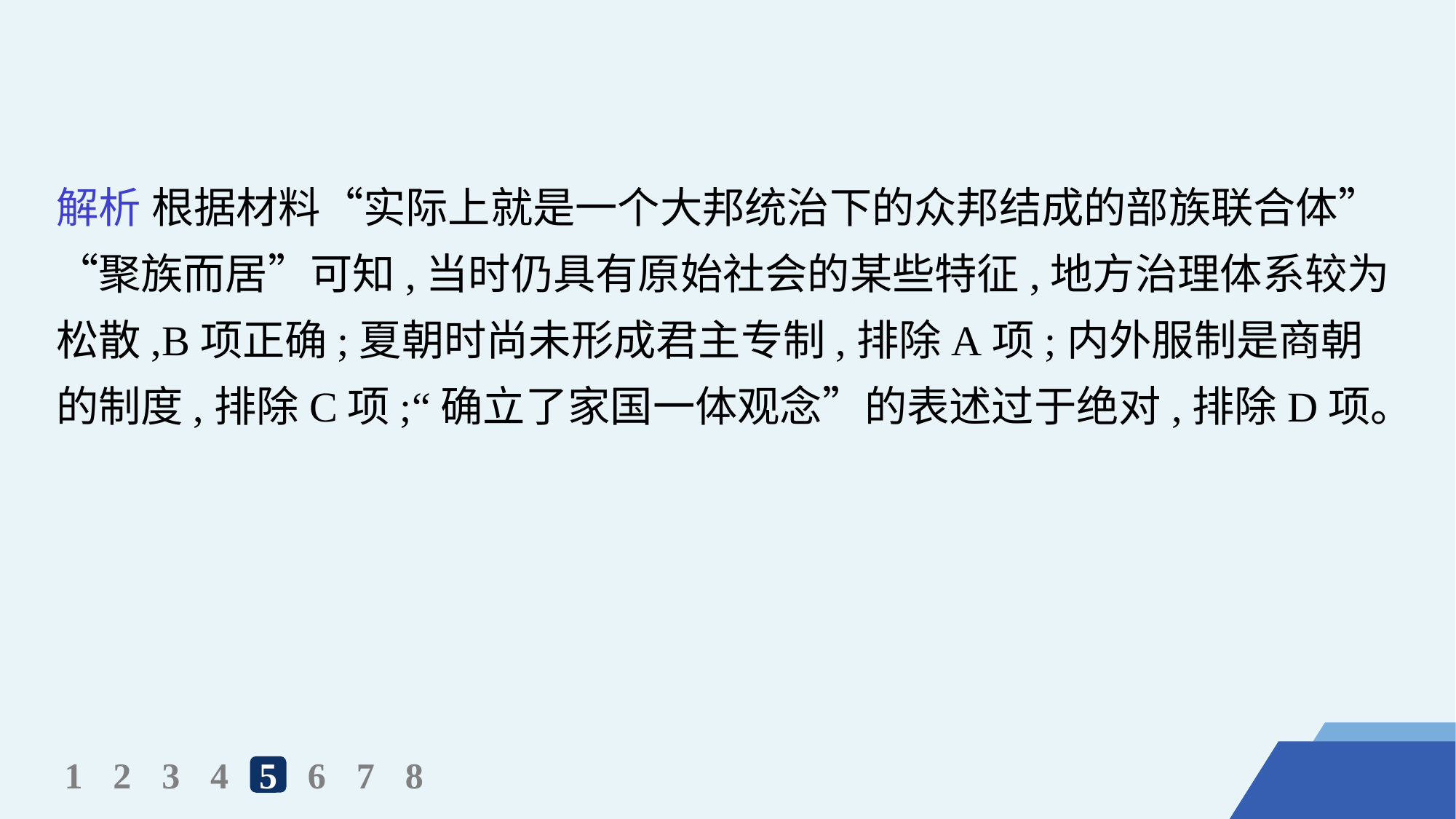

解析 根据材料“实际上就是一个大邦统治下的众邦结成的部族联合体”“聚族而居”可知,当时仍具有原始社会的某些特征,地方治理体系较为松散,B项正确;夏朝时尚未形成君主专制,排除A项;内外服制是商朝的制度,排除C项;“确立了家国一体观念”的表述过于绝对,排除D项。
1
2
3
4
5
6
7
8